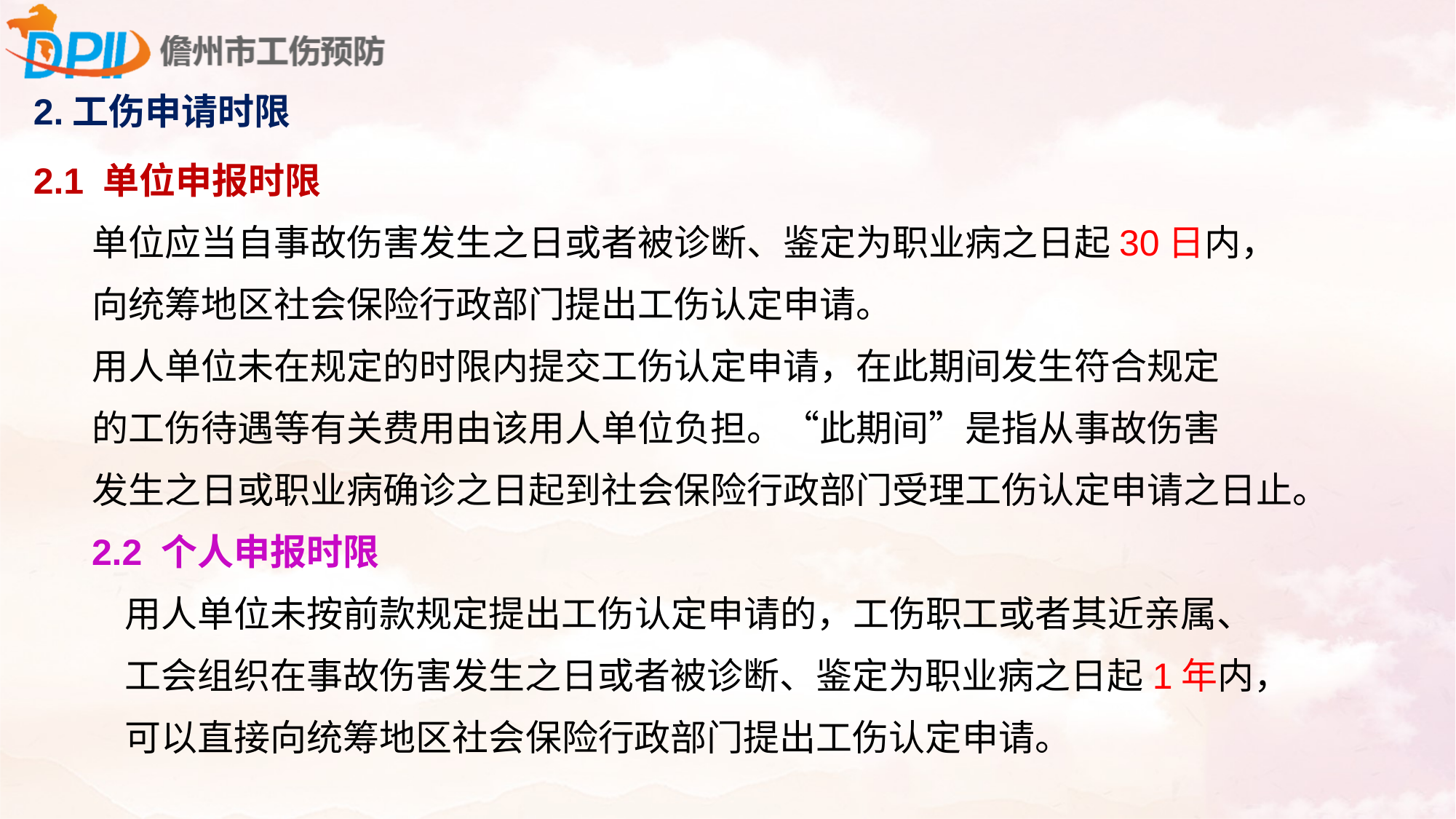

2.工伤申请时限
2.1 单位申报时限
单位应当自事故伤害发生之日或者被诊断、鉴定为职业病之日起30日内，
向统筹地区社会保险行政部门提出工伤认定申请。
用人单位未在规定的时限内提交工伤认定申请，在此期间发生符合规定
的工伤待遇等有关费用由该用人单位负担。“此期间”是指从事故伤害
发生之日或职业病确诊之日起到社会保险行政部门受理工伤认定申请之日止。
2.2 个人申报时限
   用人单位未按前款规定提出工伤认定申请的，工伤职工或者其近亲属、
   工会组织在事故伤害发生之日或者被诊断、鉴定为职业病之日起1年内，
   可以直接向统筹地区社会保险行政部门提出工伤认定申请。